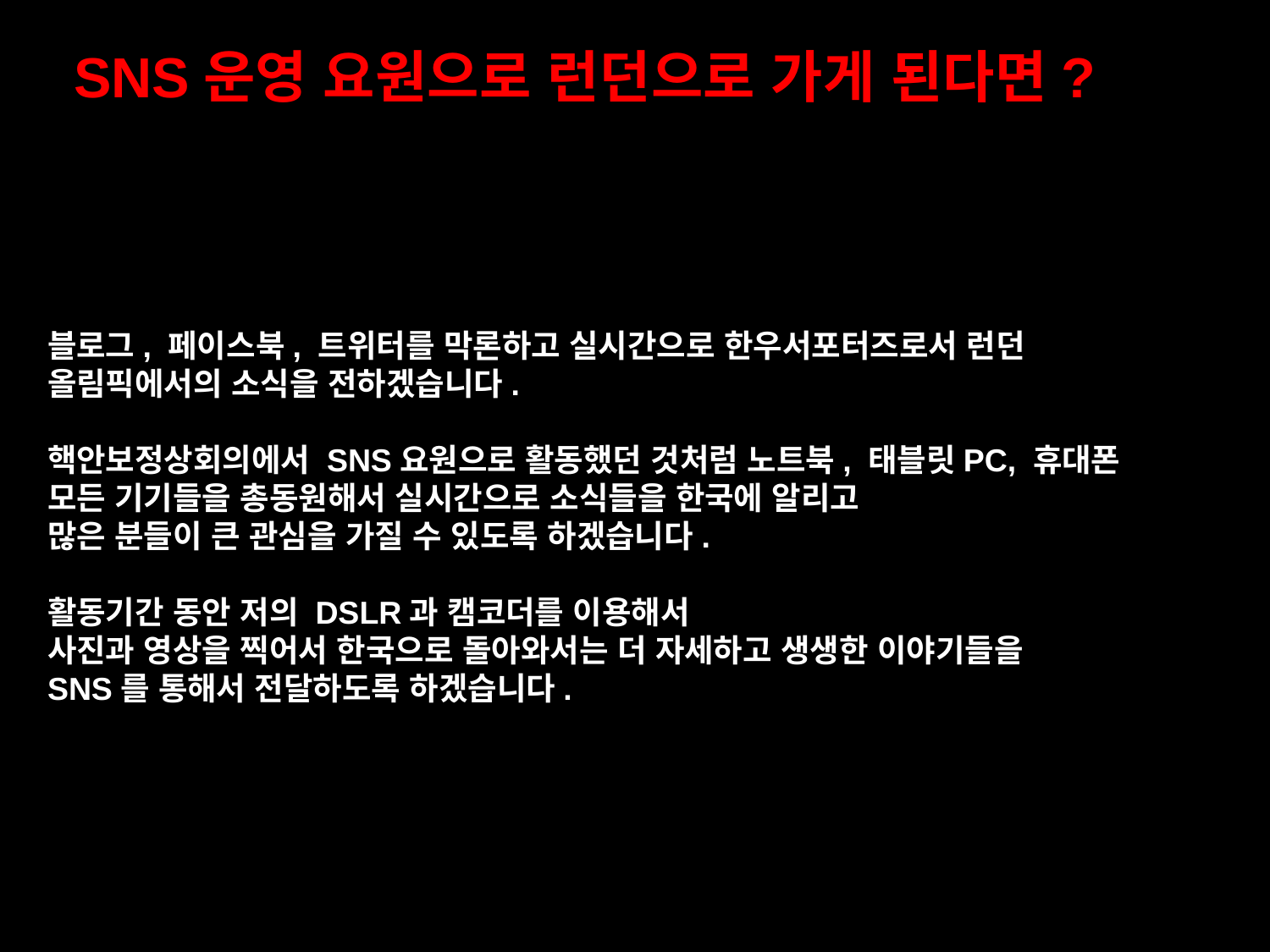

SNS운영 요원으로 런던으로 가게 된다면?
블로그, 페이스북, 트위터를 막론하고 실시간으로 한우서포터즈로서 런던
올림픽에서의 소식을 전하겠습니다.

핵안보정상회의에서 SNS요원으로 활동했던 것처럼 노트북, 태블릿PC, 휴대폰 모든 기기들을 총동원해서 실시간으로 소식들을 한국에 알리고
많은 분들이 큰 관심을 가질 수 있도록 하겠습니다.

활동기간 동안 저의 DSLR과 캠코더를 이용해서
사진과 영상을 찍어서 한국으로 돌아와서는 더 자세하고 생생한 이야기들을
SNS를 통해서 전달하도록 하겠습니다.